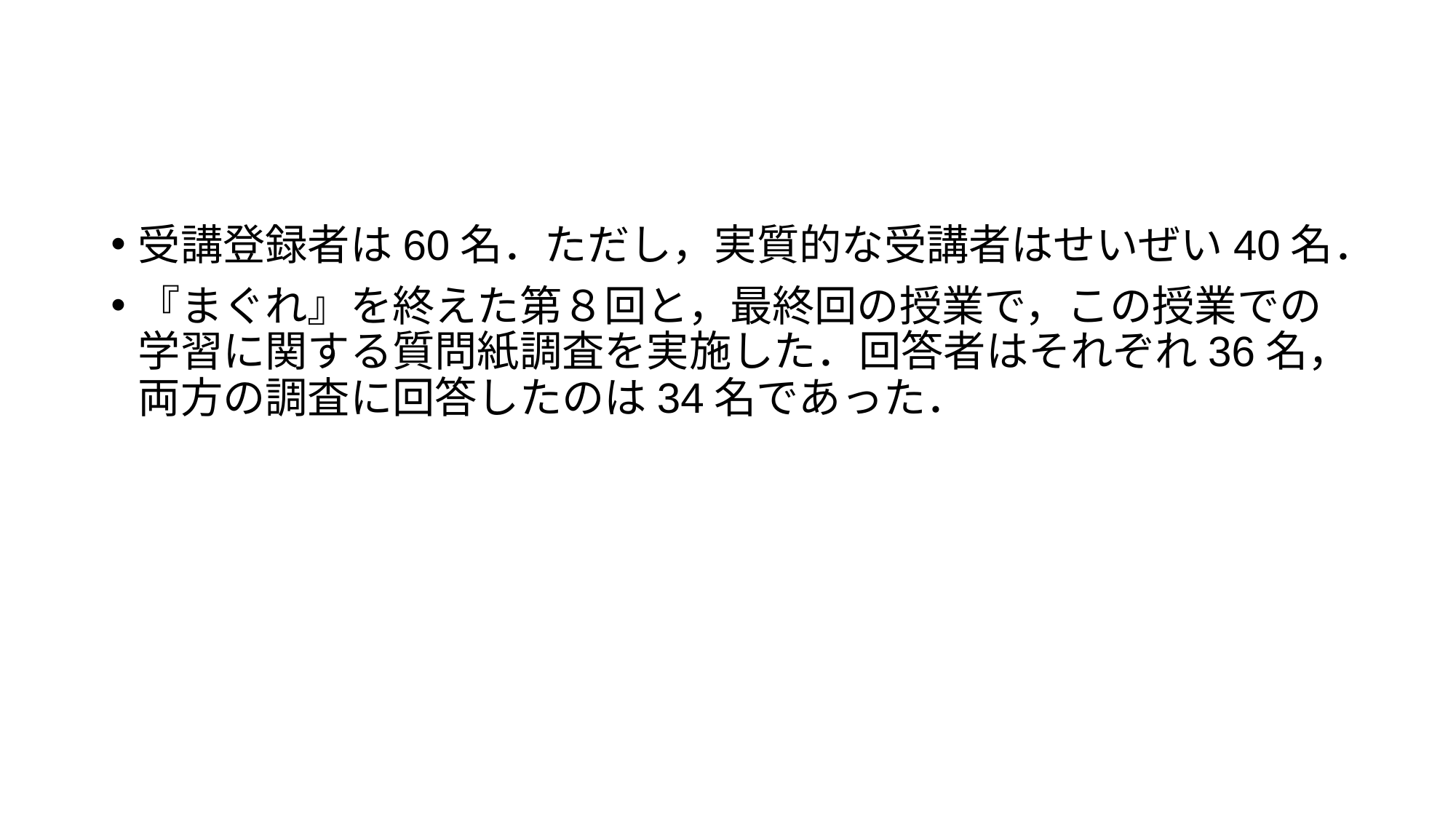

#
受講登録者は60名．ただし，実質的な受講者はせいぜい40名．
『まぐれ』を終えた第８回と，最終回の授業で，この授業での学習に関する質問紙調査を実施した．回答者はそれぞれ36名，両方の調査に回答したのは34名であった．